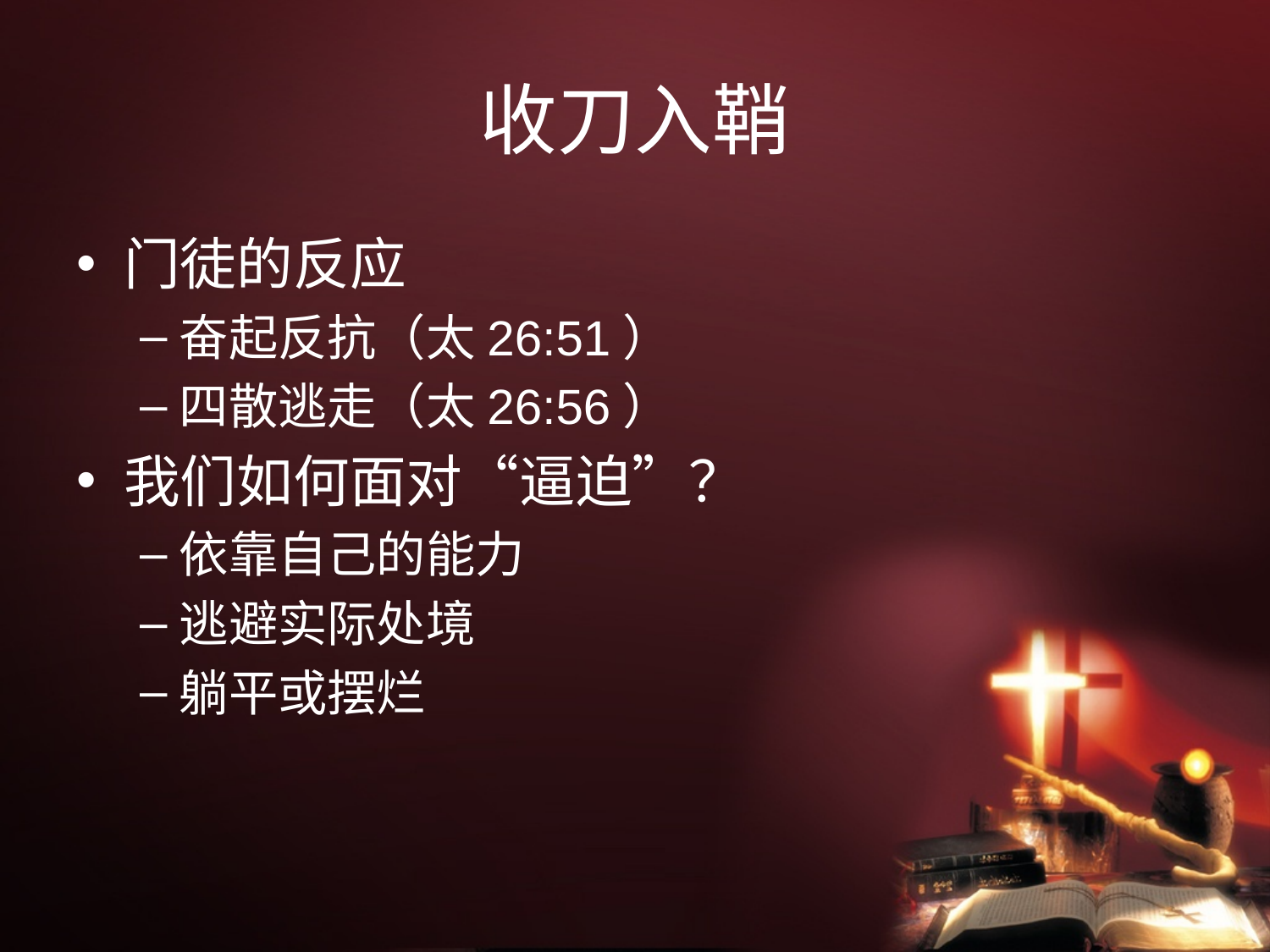

# 收刀入鞘
门徒的反应
奋起反抗（太26:51）
四散逃走（太26:56）
我们如何面对“逼迫”？
依靠自己的能力
逃避实际处境
躺平或摆烂